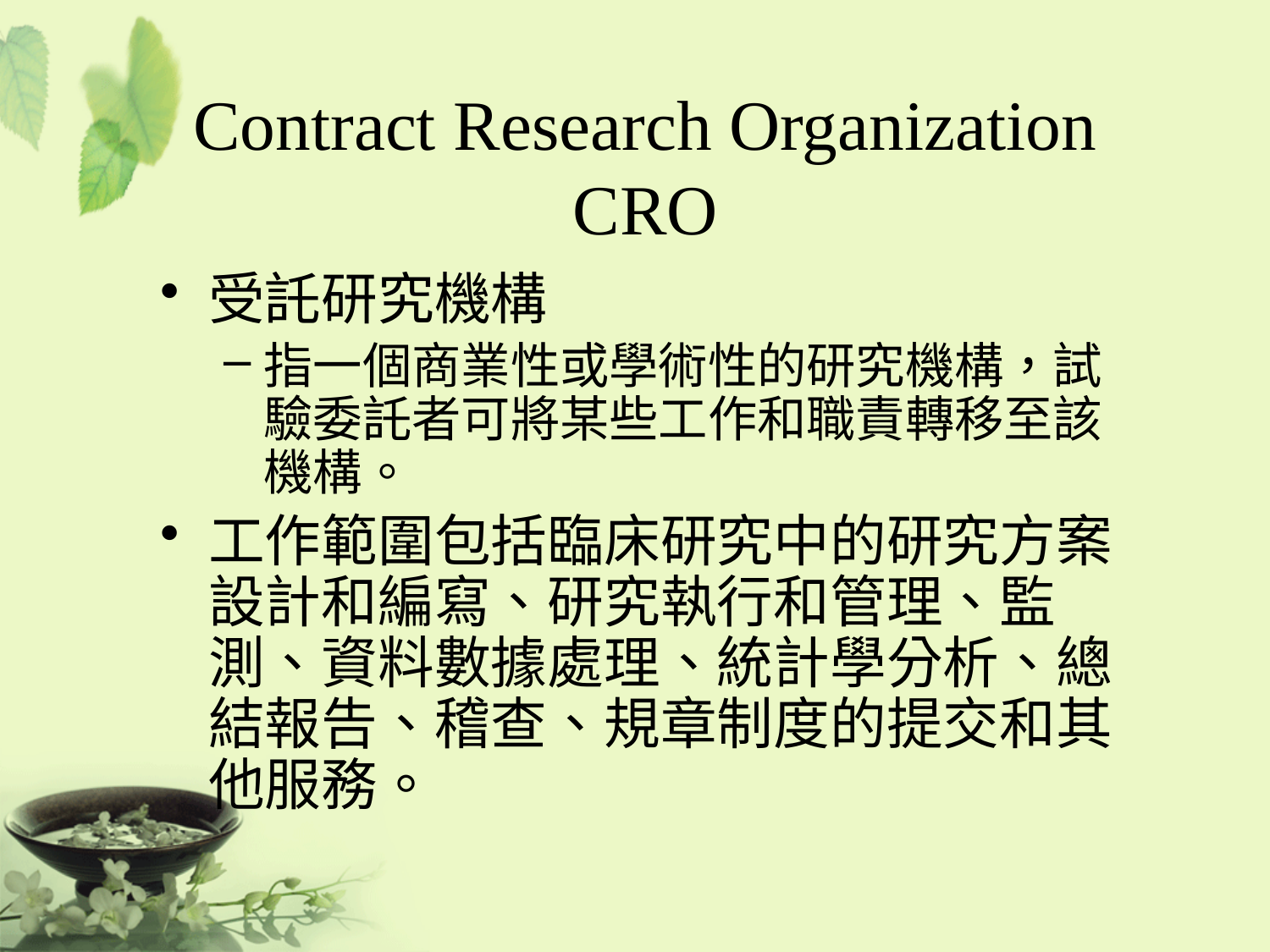

# Contract Research Organization CRO
受託研究機構
指一個商業性或學術性的研究機構，試驗委託者可將某些工作和職責轉移至該機構。
工作範圍包括臨床研究中的研究方案設計和編寫、研究執行和管理、監測、資料數據處理、統計學分析、總結報告、稽查、規章制度的提交和其他服務。